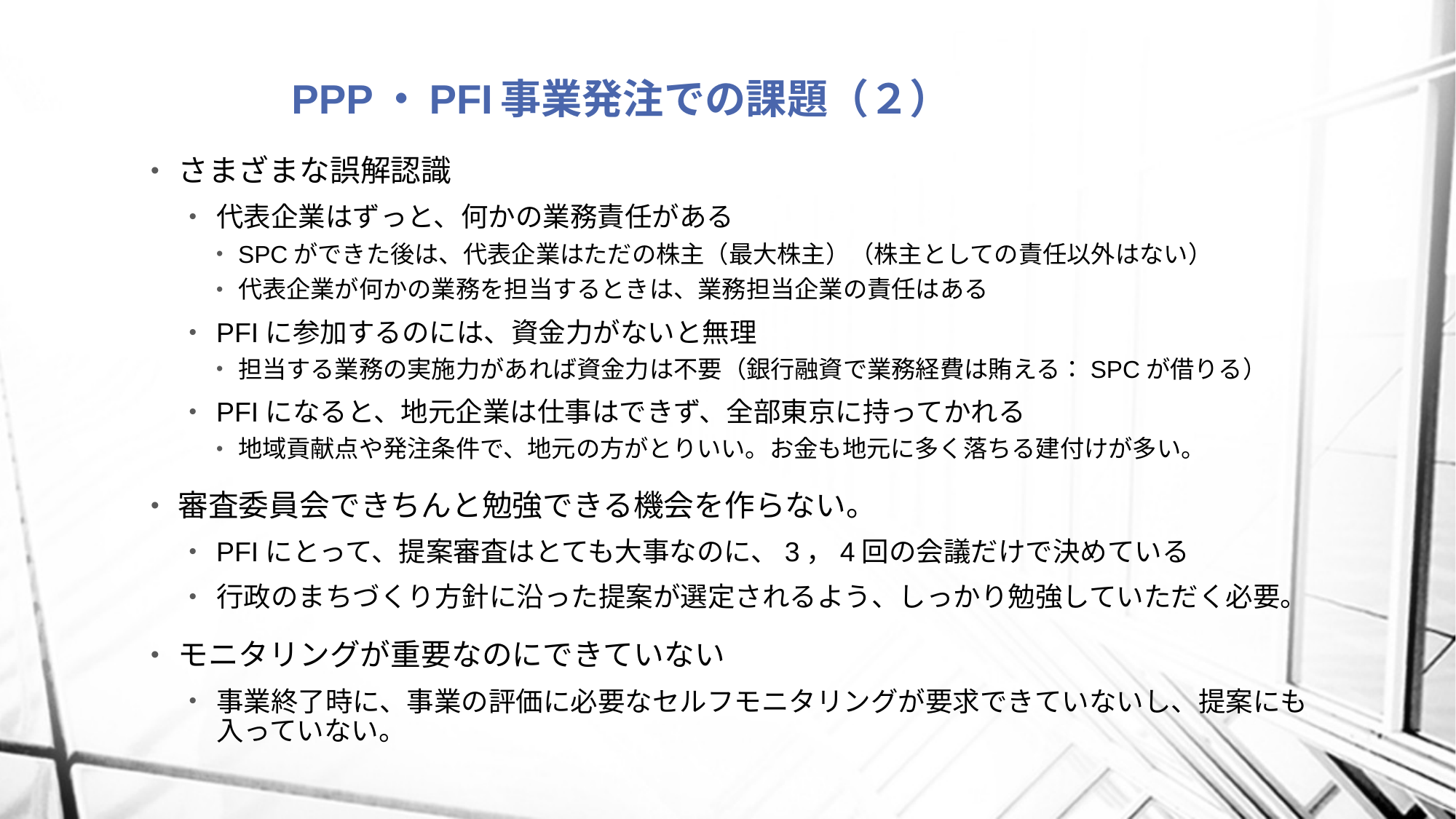

# PPP・PFI事業発注での課題（２）
さまざまな誤解認識
代表企業はずっと、何かの業務責任がある
SPCができた後は、代表企業はただの株主（最大株主）（株主としての責任以外はない）
代表企業が何かの業務を担当するときは、業務担当企業の責任はある
PFIに参加するのには、資金力がないと無理
担当する業務の実施力があれば資金力は不要（銀行融資で業務経費は賄える：SPCが借りる）
PFIになると、地元企業は仕事はできず、全部東京に持ってかれる
地域貢献点や発注条件で、地元の方がとりいい。お金も地元に多く落ちる建付けが多い。
審査委員会できちんと勉強できる機会を作らない。
PFIにとって、提案審査はとても大事なのに、3，4回の会議だけで決めている
行政のまちづくり方針に沿った提案が選定されるよう、しっかり勉強していただく必要。
モニタリングが重要なのにできていない
事業終了時に、事業の評価に必要なセルフモニタリングが要求できていないし、提案にも入っていない。